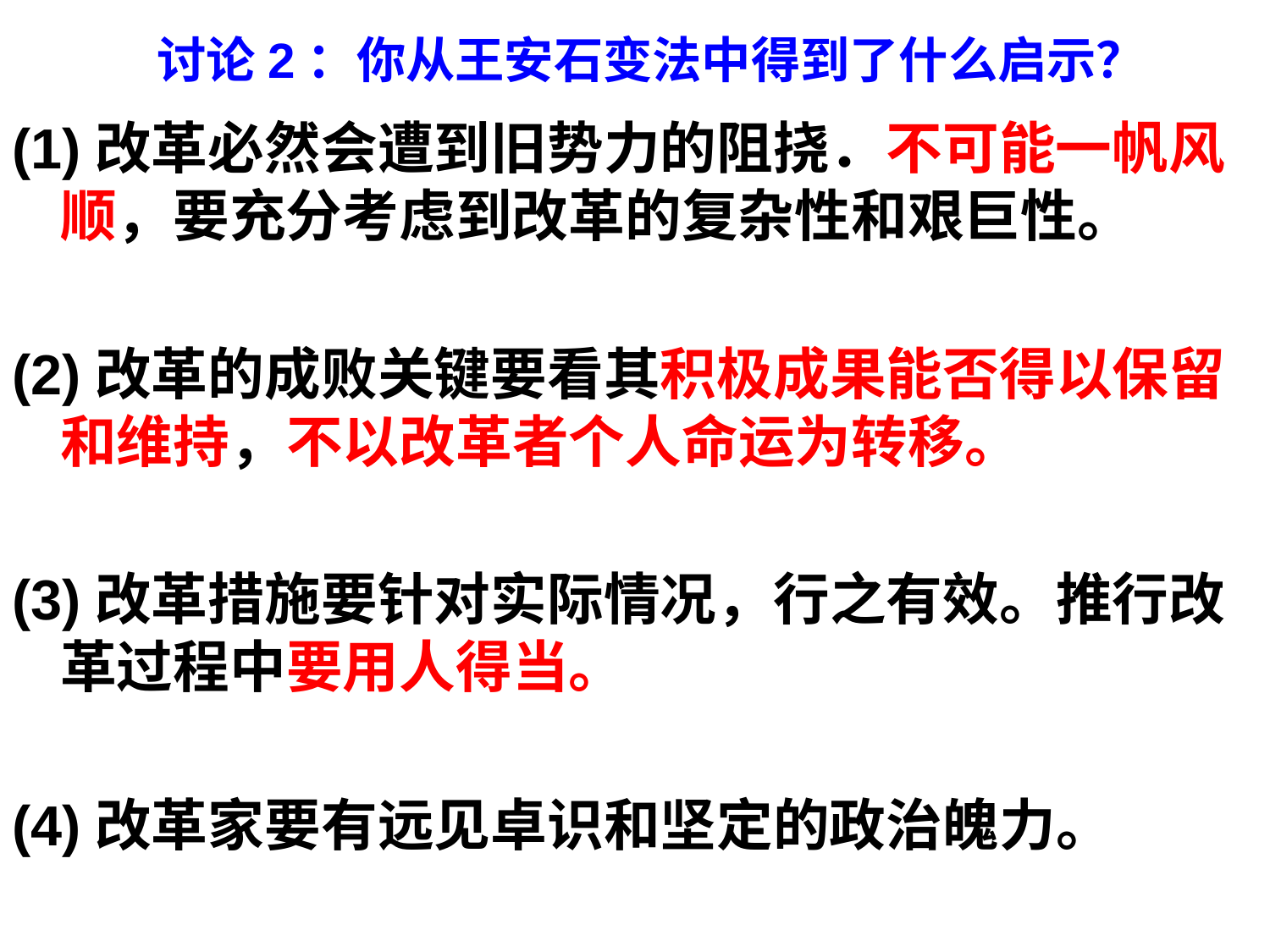

# 讨论2：你从王安石变法中得到了什么启示？
(1)改革必然会遭到旧势力的阻挠．不可能一帆风顺，要充分考虑到改革的复杂性和艰巨性。

(2)改革的成败关键要看其积极成果能否得以保留和维持，不以改革者个人命运为转移。

(3)改革措施要针对实际情况，行之有效。推行改革过程中要用人得当。

(4)改革家要有远见卓识和坚定的政治魄力。